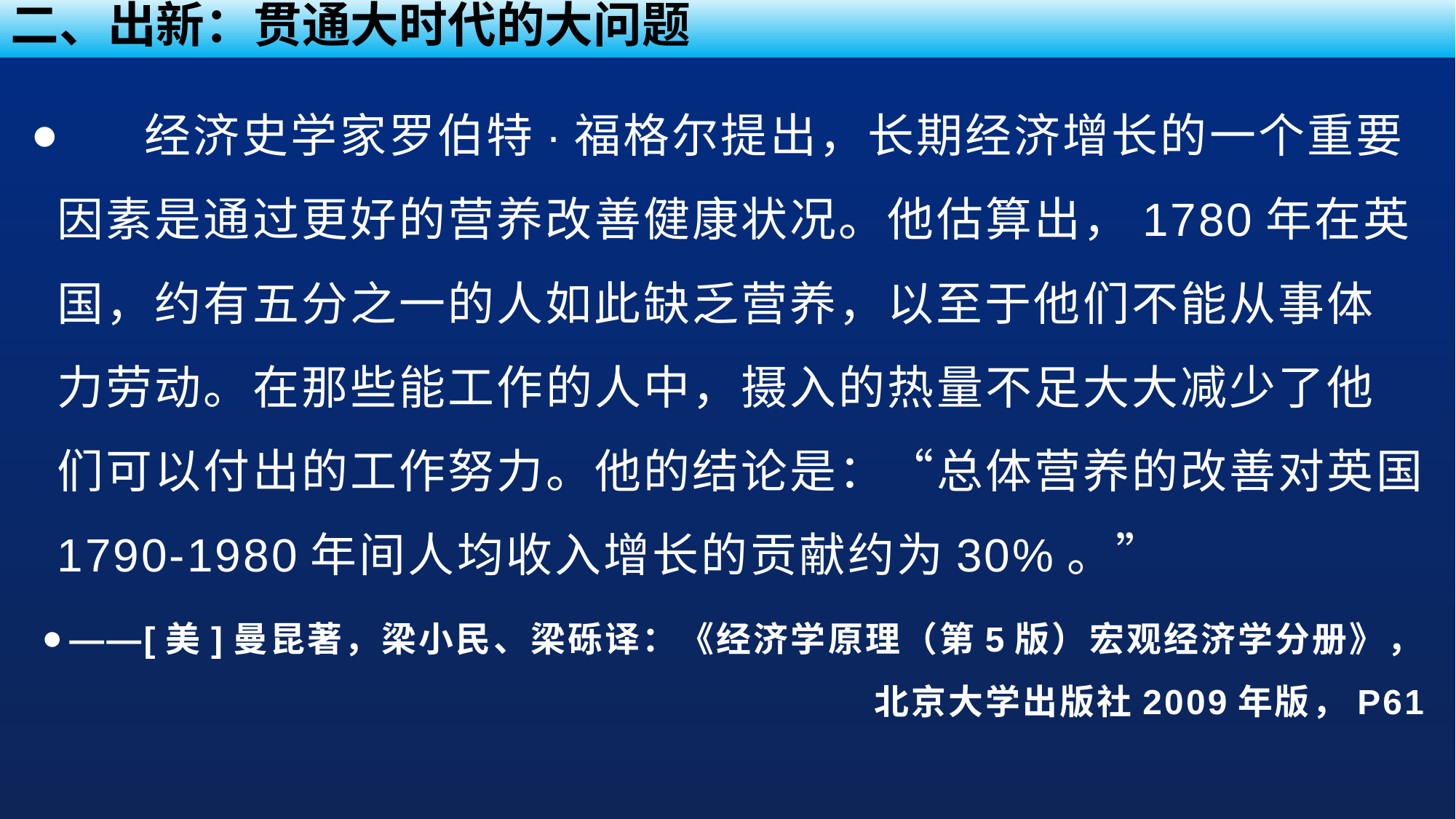

二、出新：贯通大时代的大问题
      经济史学家罗伯特·福格尔提出，长期经济增长的一个重要因素是通过更好的营养改善健康状况。他估算出，1780年在英国，约有五分之一的人如此缺乏营养，以至于他们不能从事体力劳动。在那些能工作的人中，摄入的热量不足大大减少了他们可以付出的工作努力。他的结论是：“总体营养的改善对英国1790-1980年间人均收入增长的贡献约为30%。”
——[美]曼昆著，梁小民、梁砾译：《经济学原理（第5版）宏观经济学分册》，北京大学出版社2009年版，P61